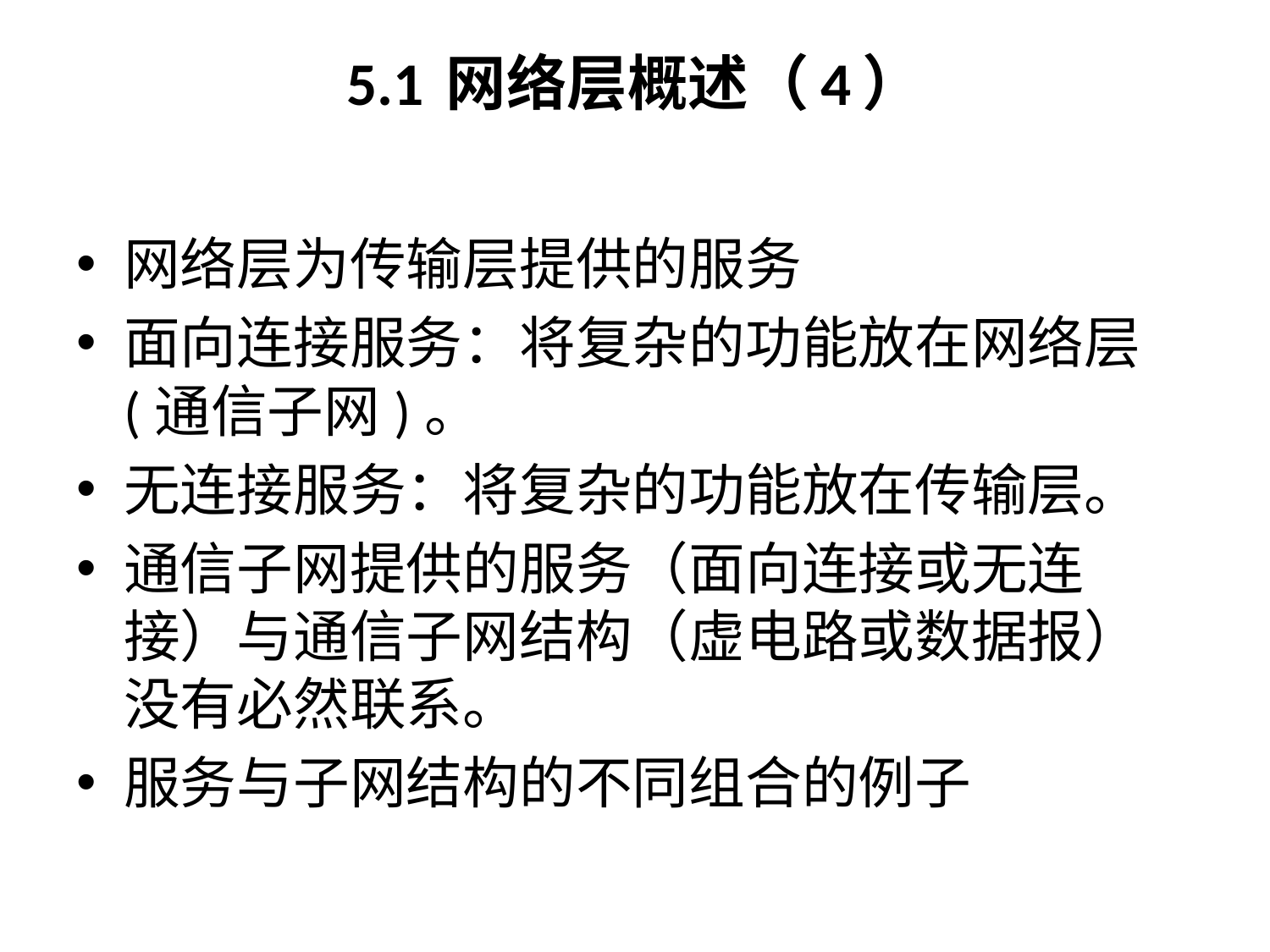

# 5.1	网络层概述（4）
网络层为传输层提供的服务
面向连接服务：将复杂的功能放在网络层(通信子网)。
无连接服务：将复杂的功能放在传输层。
通信子网提供的服务（面向连接或无连接）与通信子网结构（虚电路或数据报）没有必然联系。
服务与子网结构的不同组合的例子